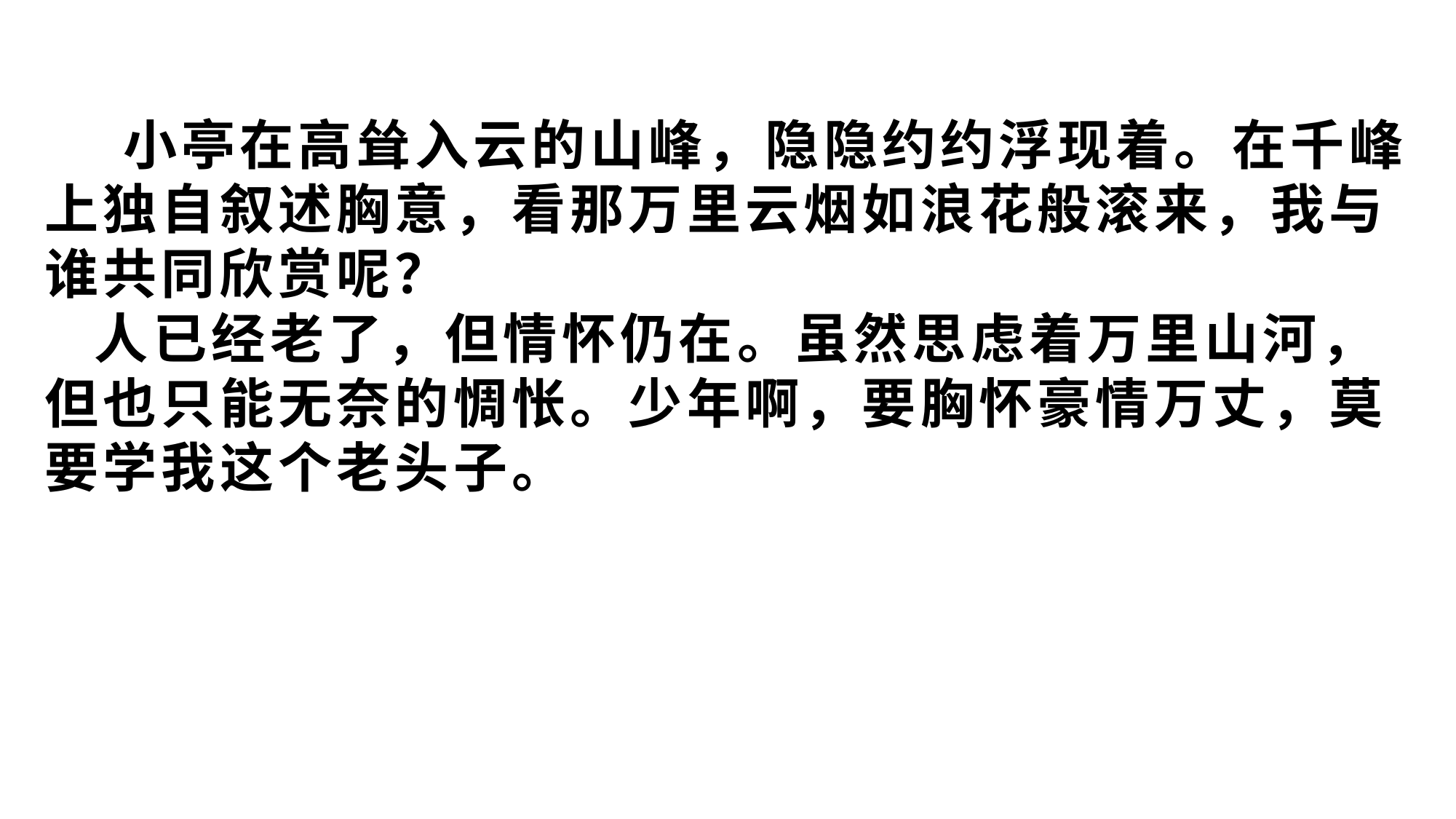

小亭在高耸入云的山峰，隐隐约约浮现着。在千峰上独自叙述胸意，看那万里云烟如浪花般滚来，我与谁共同欣赏呢？
   人已经老了，但情怀仍在。虽然思虑着万里山河，但也只能无奈的惆怅。少年啊，要胸怀豪情万丈，莫要学我这个老头子。